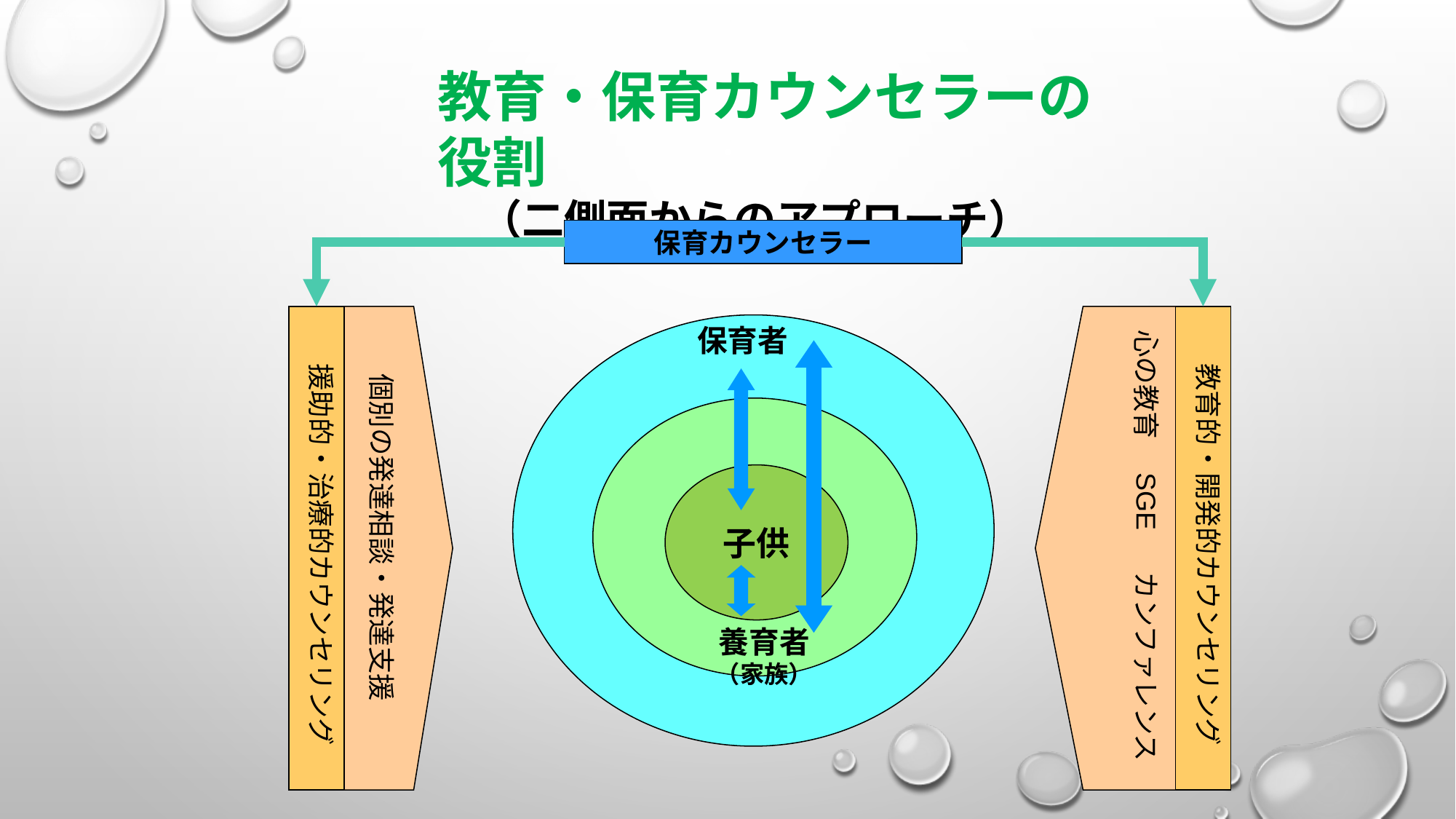

教育・保育カウンセラーの役割
　（二側面からのアプローチ）

保育カウンセラー
 個別の発達相談・発達支援
 心の教育　SGE 　カンファレンス
 援助的・治療的カウンセリング

 教育的・開発的カウンセリング

保育者

子供

養育者（家族）